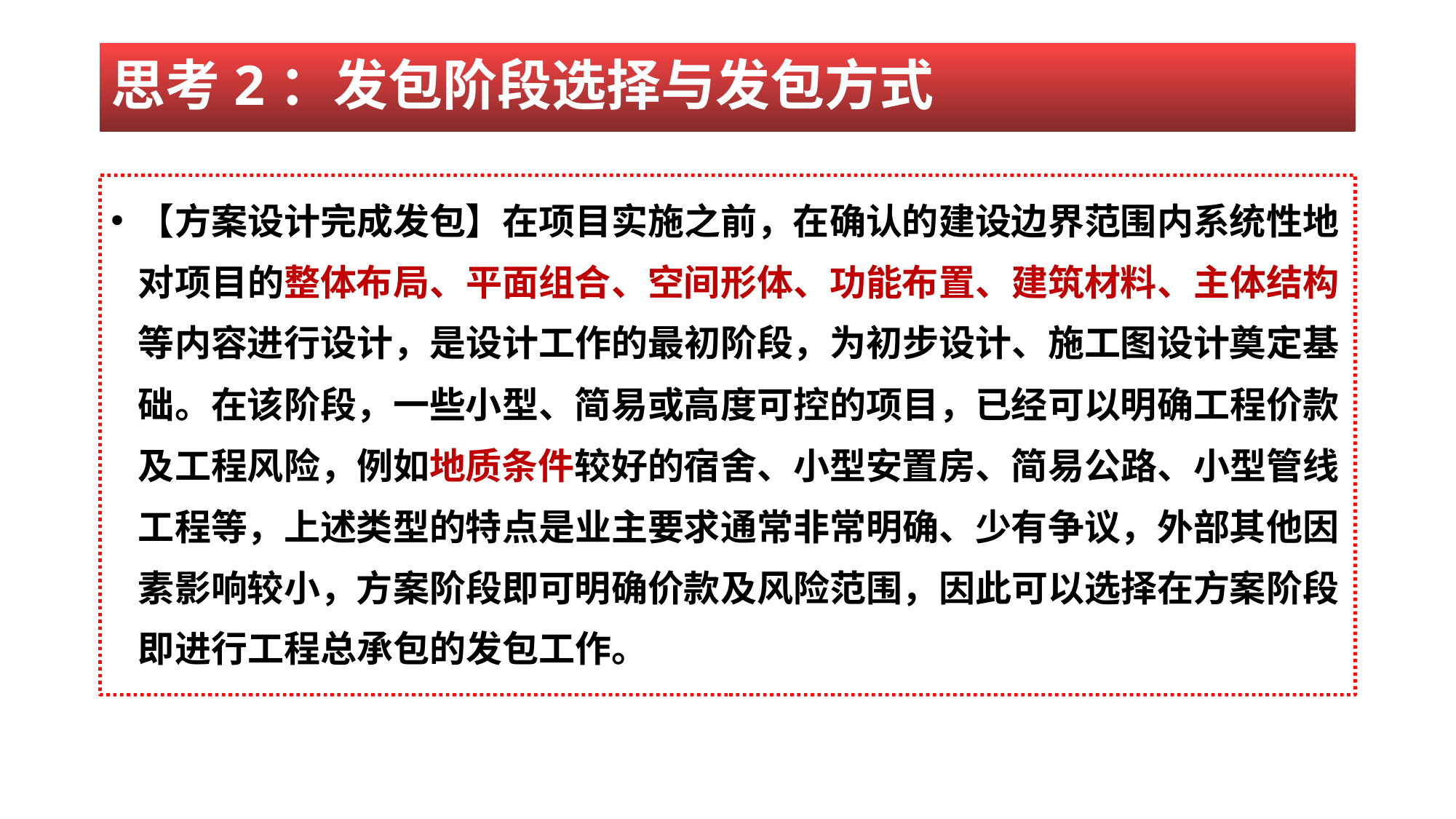

# 思考2：发包阶段选择与发包方式
【方案设计完成发包】在项目实施之前，在确认的建设边界范围内系统性地对项目的整体布局、平面组合、空间形体、功能布置、建筑材料、主体结构等内容进行设计，是设计工作的最初阶段，为初步设计、施工图设计奠定基础。在该阶段，一些小型、简易或高度可控的项目，已经可以明确工程价款及工程风险，例如地质条件较好的宿舍、小型安置房、简易公路、小型管线工程等，上述类型的特点是业主要求通常非常明确、少有争议，外部其他因素影响较小，方案阶段即可明确价款及风险范围，因此可以选择在方案阶段即进行工程总承包的发包工作。